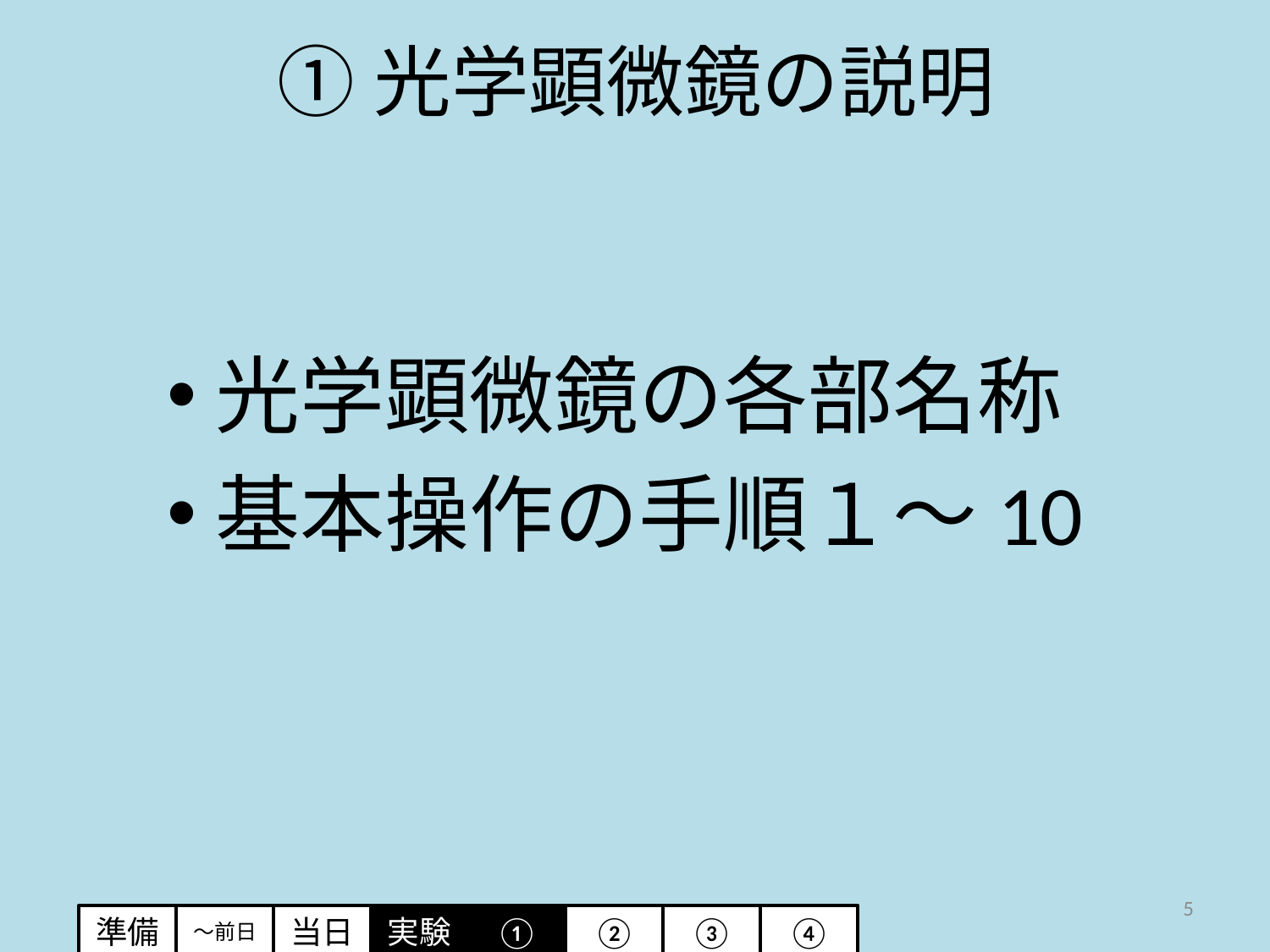

# ①光学顕微鏡の説明
光学顕微鏡の各部名称
基本操作の手順１～10
5
準備
～前日
当日
実験
①
②
③
④